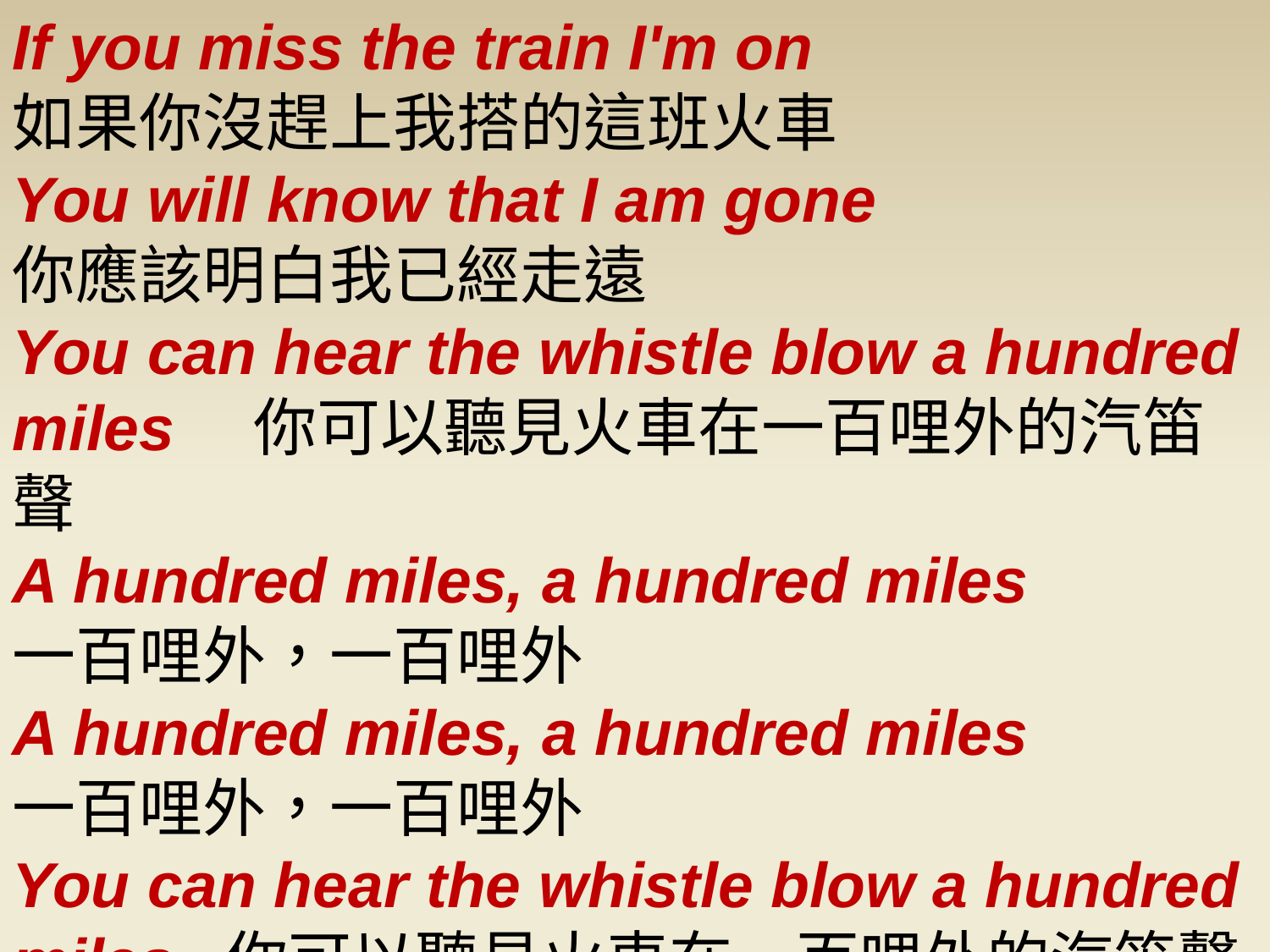

If you miss the train I'm on
如果你沒趕上我搭的這班火車
You will know that I am gone
你應該明白我已經走遠
You can hear the whistle blow a hundred miles　你可以聽見火車在一百哩外的汽笛聲
A hundred miles, a hundred miles
一百哩外，一百哩外
A hundred miles, a hundred miles
一百哩外，一百哩外
You can hear the whistle blow a hundred miles  你可以聽見火車在一百哩外的汽笛聲